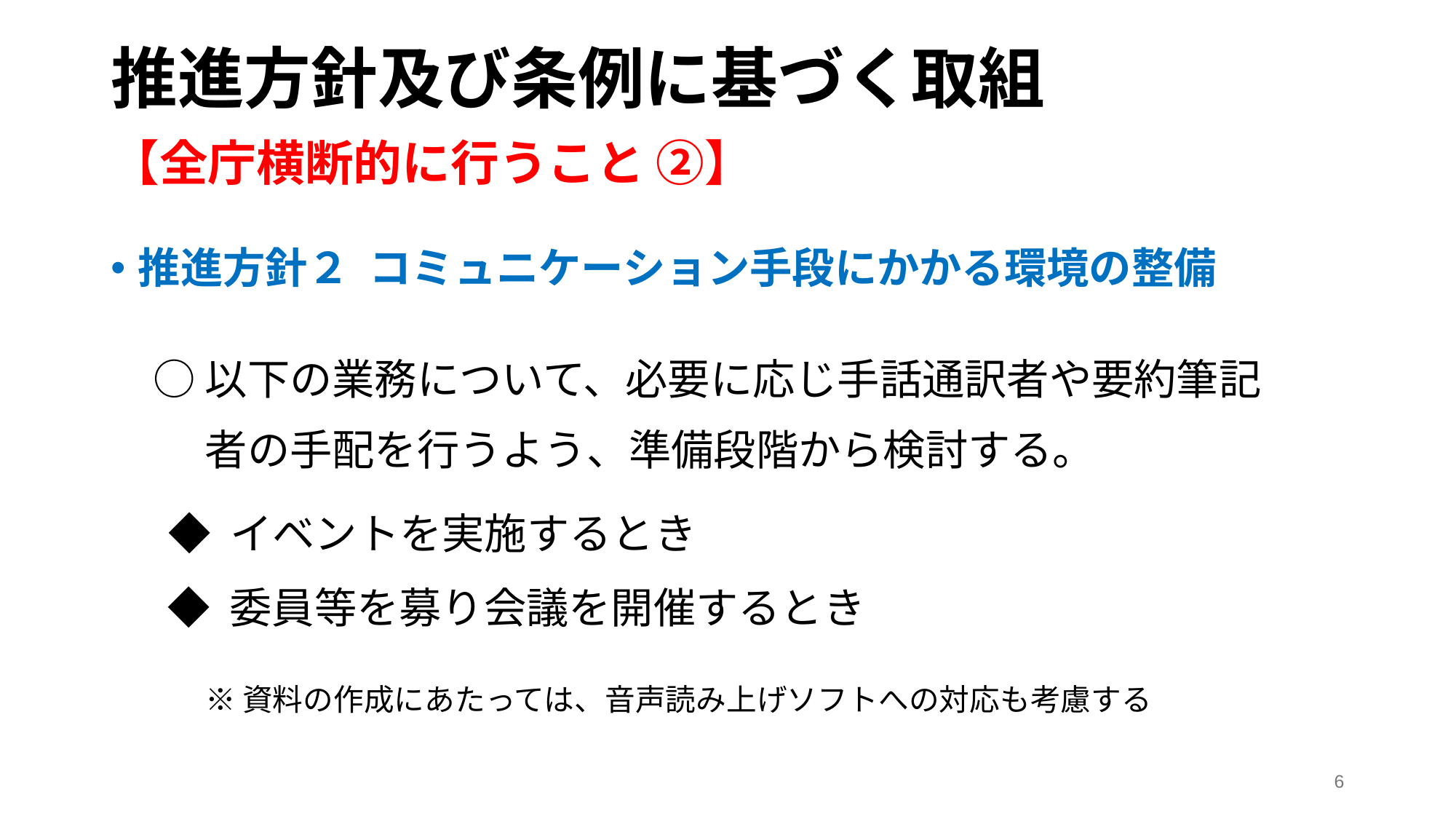

# 推進方針及び条例に基づく取組
【全庁横断的に行うこと ②】
推進方針２  コミュニケーション手段にかかる環境の整備
　○ 以下の業務について、必要に応じ手話通訳者や要約筆記
　　 者の手配を行うよう、準備段階から検討する。
       ◆ イベントを実施するとき
      ◆ 委員等を募り会議を開催するとき
　 　※ 資料の作成にあたっては、音声読み上げソフトへの対応も考慮する

6